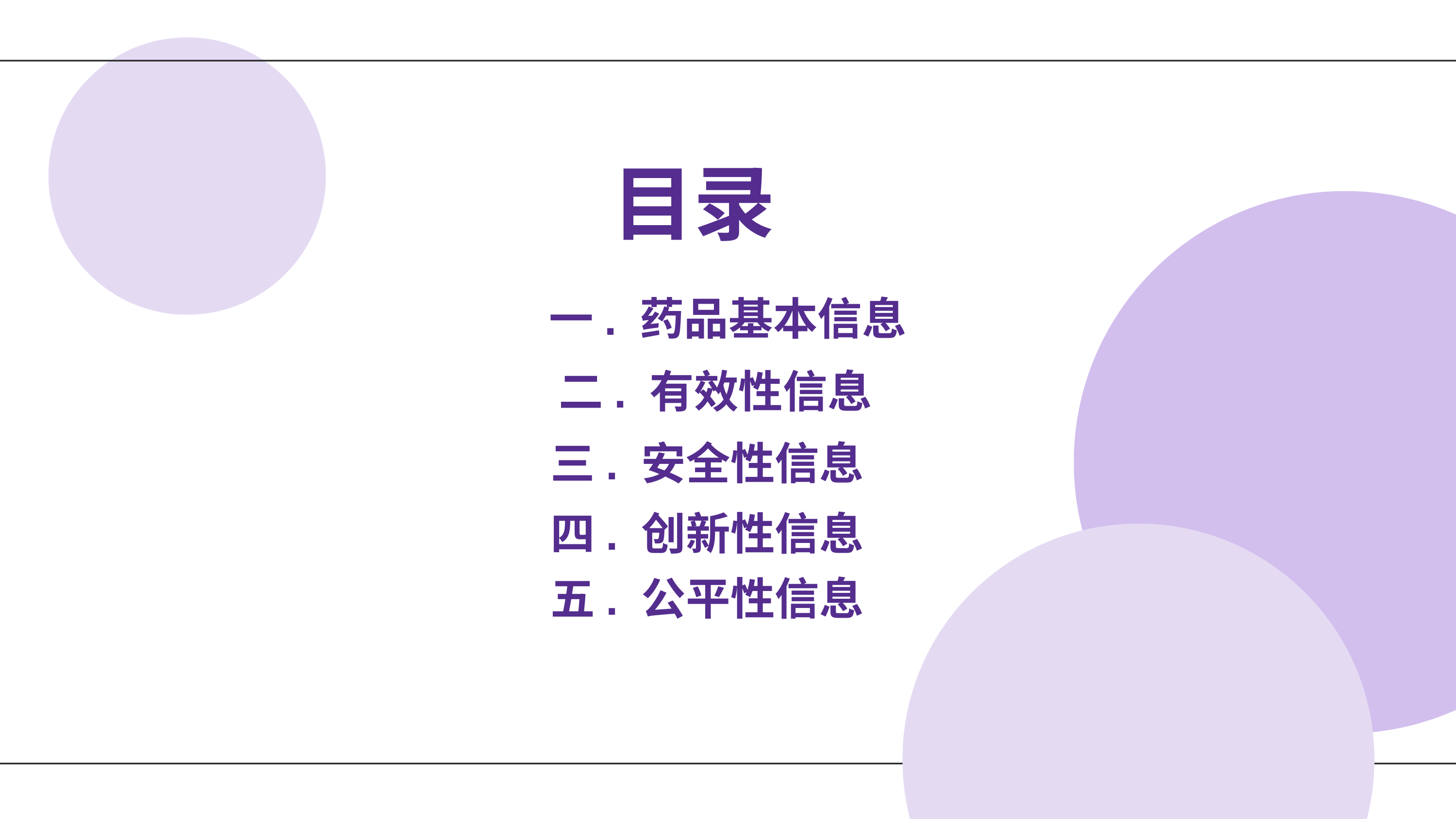

目录

一. 药品基本信息
二. 有效性信息
三. 安全性信息
四. 创新性信息

五. 公平性信息